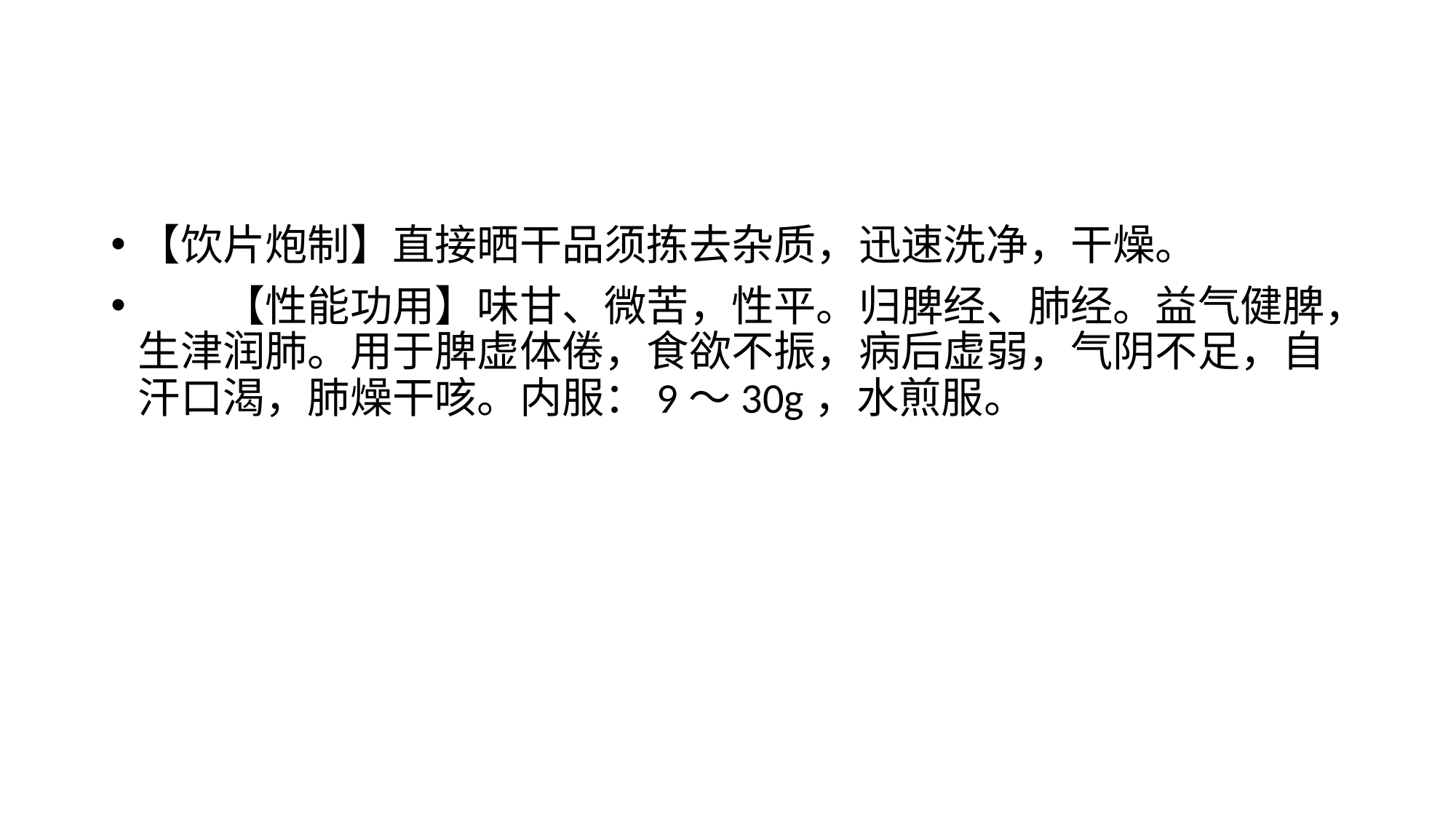

#
【饮片炮制】直接晒干品须拣去杂质，迅速洗净，干燥。
　　【性能功用】味甘、微苦，性平。归脾经、肺经。益气健脾，生津润肺。用于脾虚体倦，食欲不振，病后虚弱，气阴不足，自汗口渴，肺燥干咳。内服：9～30g，水煎服。